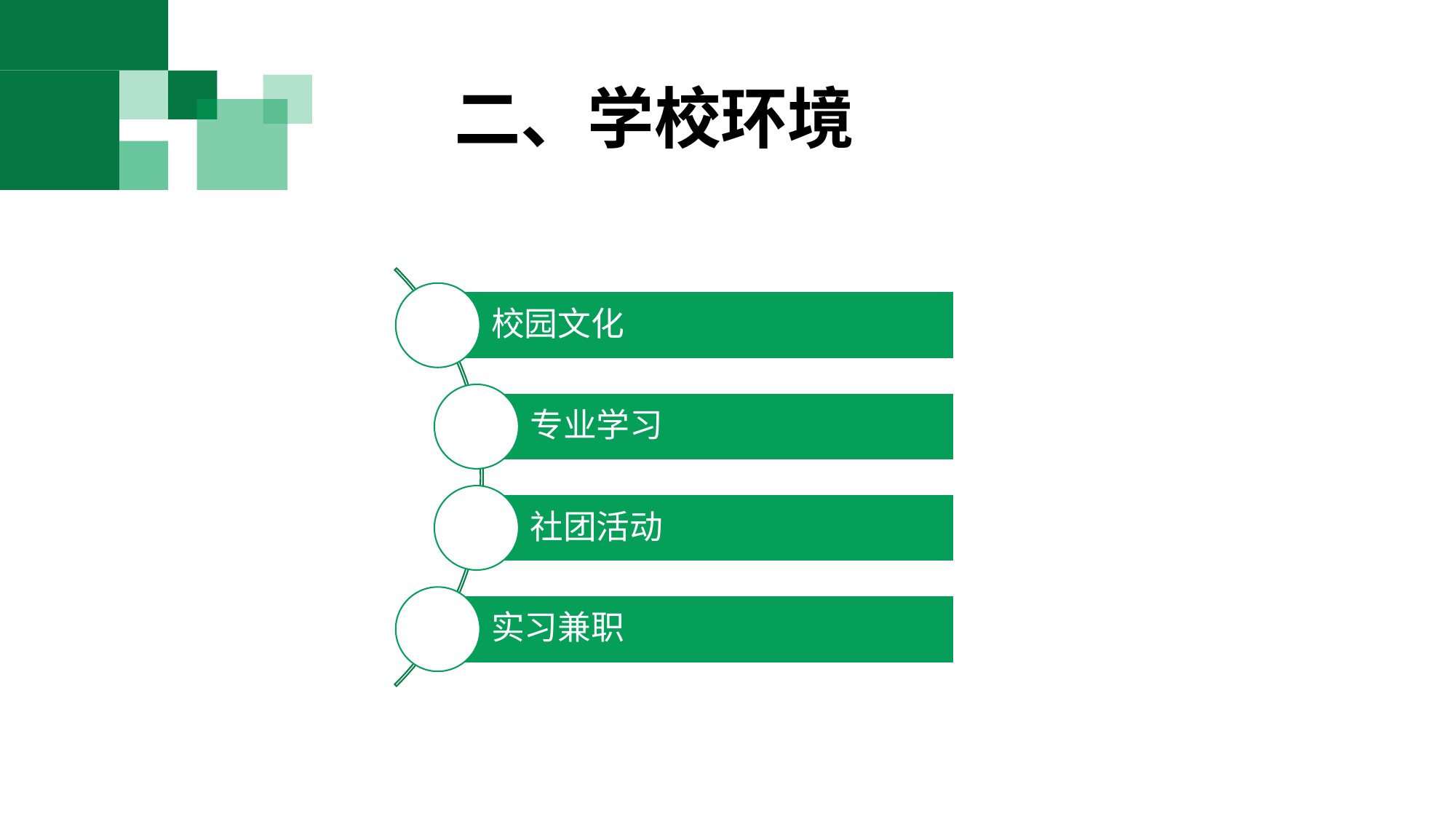

二、学业规划的特点是什么？
二、学校环境
校园文化
专业学习
社团活动
实习兼职